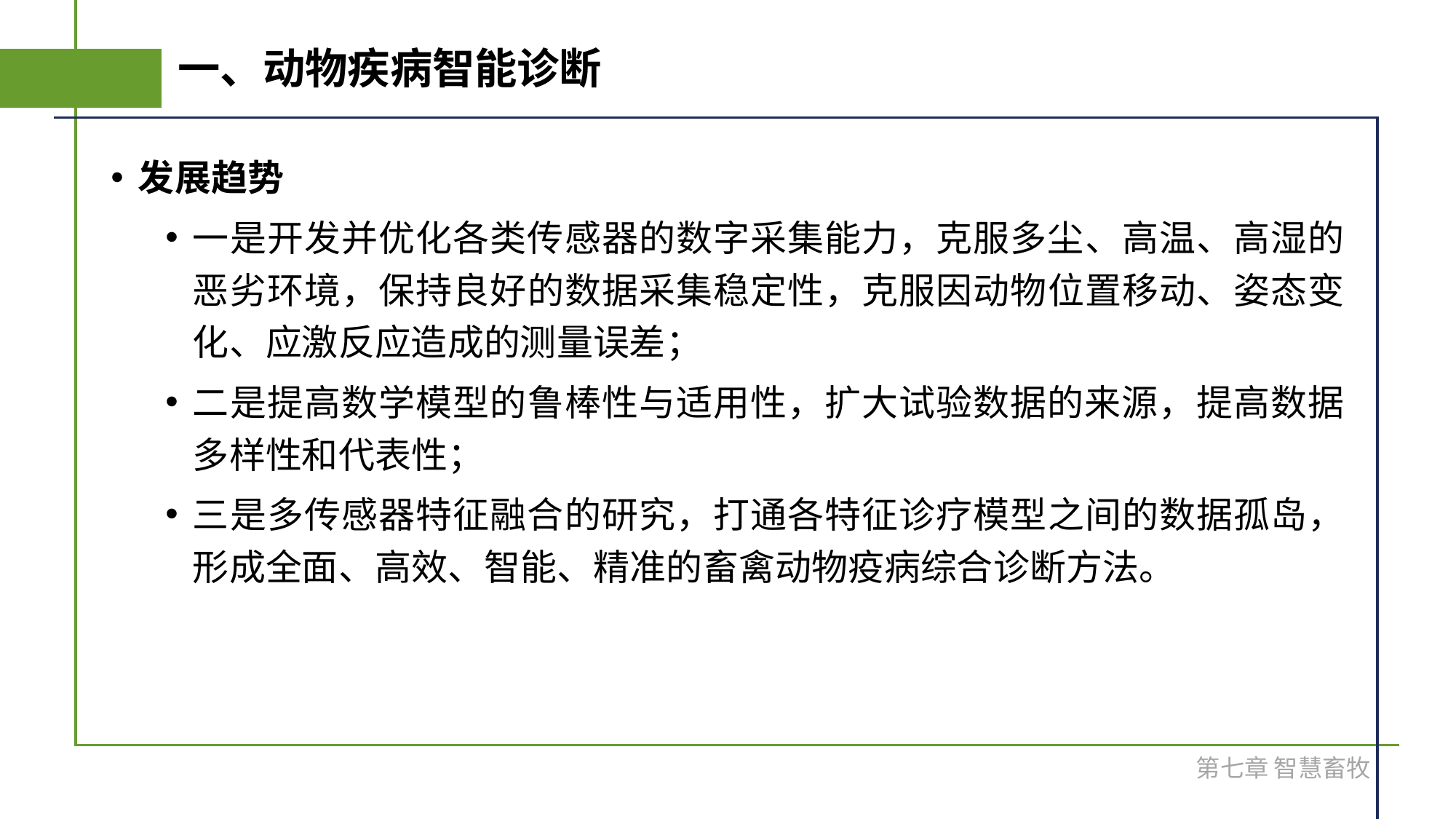

# 一、动物疾病智能诊断
发展趋势
一是开发并优化各类传感器的数字采集能力，克服多尘、高温、高湿的恶劣环境，保持良好的数据采集稳定性，克服因动物位置移动、姿态变化、应激反应造成的测量误差；
二是提高数学模型的鲁棒性与适用性，扩大试验数据的来源，提高数据多样性和代表性；
三是多传感器特征融合的研究，打通各特征诊疗模型之间的数据孤岛，形成全面、高效、智能、精准的畜禽动物疫病综合诊断方法。

第七章 智慧畜牧